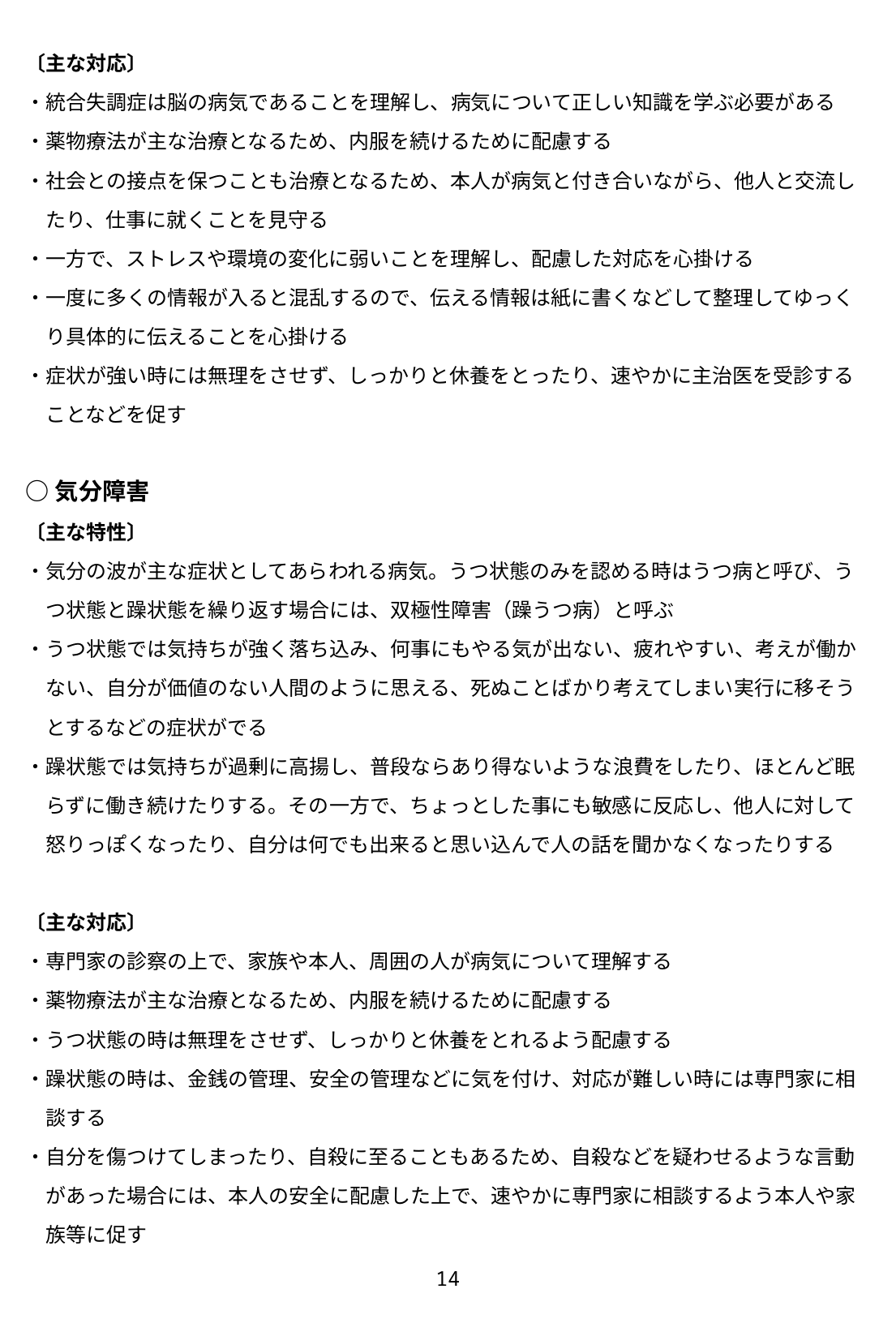

〔主な対応〕
・統合失調症は脳の病気であることを理解し、病気について正しい知識を学ぶ必要がある
・薬物療法が主な治療となるため、内服を続けるために配慮する
・社会との接点を保つことも治療となるため、本人が病気と付き合いながら、他人と交流し
　たり、仕事に就くことを見守る
・一方で、ストレスや環境の変化に弱いことを理解し、配慮した対応を心掛ける
・一度に多くの情報が入ると混乱するので、伝える情報は紙に書くなどして整理してゆっく
　り具体的に伝えることを心掛ける
・症状が強い時には無理をさせず、しっかりと休養をとったり、速やかに主治医を受診する
　ことなどを促す

○気分障害
〔主な特性〕
・気分の波が主な症状としてあらわれる病気。うつ状態のみを認める時はうつ病と呼び、う
　つ状態と躁状態を繰り返す場合には、双極性障害（躁うつ病）と呼ぶ
・うつ状態では気持ちが強く落ち込み、何事にもやる気が出ない、疲れやすい、考えが働か
　ない、自分が価値のない人間のように思える、死ぬことばかり考えてしまい実行に移そう
　とするなどの症状がでる
・躁状態では気持ちが過剰に高揚し、普段ならあり得ないような浪費をしたり、ほとんど眠
　らずに働き続けたりする。その一方で、ちょっとした事にも敏感に反応し、他人に対して
　怒りっぽくなったり、自分は何でも出来ると思い込んで人の話を聞かなくなったりする

〔主な対応〕
・専門家の診察の上で、家族や本人、周囲の人が病気について理解する
・薬物療法が主な治療となるため、内服を続けるために配慮する
・うつ状態の時は無理をさせず、しっかりと休養をとれるよう配慮する
・躁状態の時は、金銭の管理、安全の管理などに気を付け、対応が難しい時には専門家に相
　談する
・自分を傷つけてしまったり、自殺に至ることもあるため、自殺などを疑わせるような言動
　があった場合には、本人の安全に配慮した上で、速やかに専門家に相談するよう本人や家
　族等に促す

14